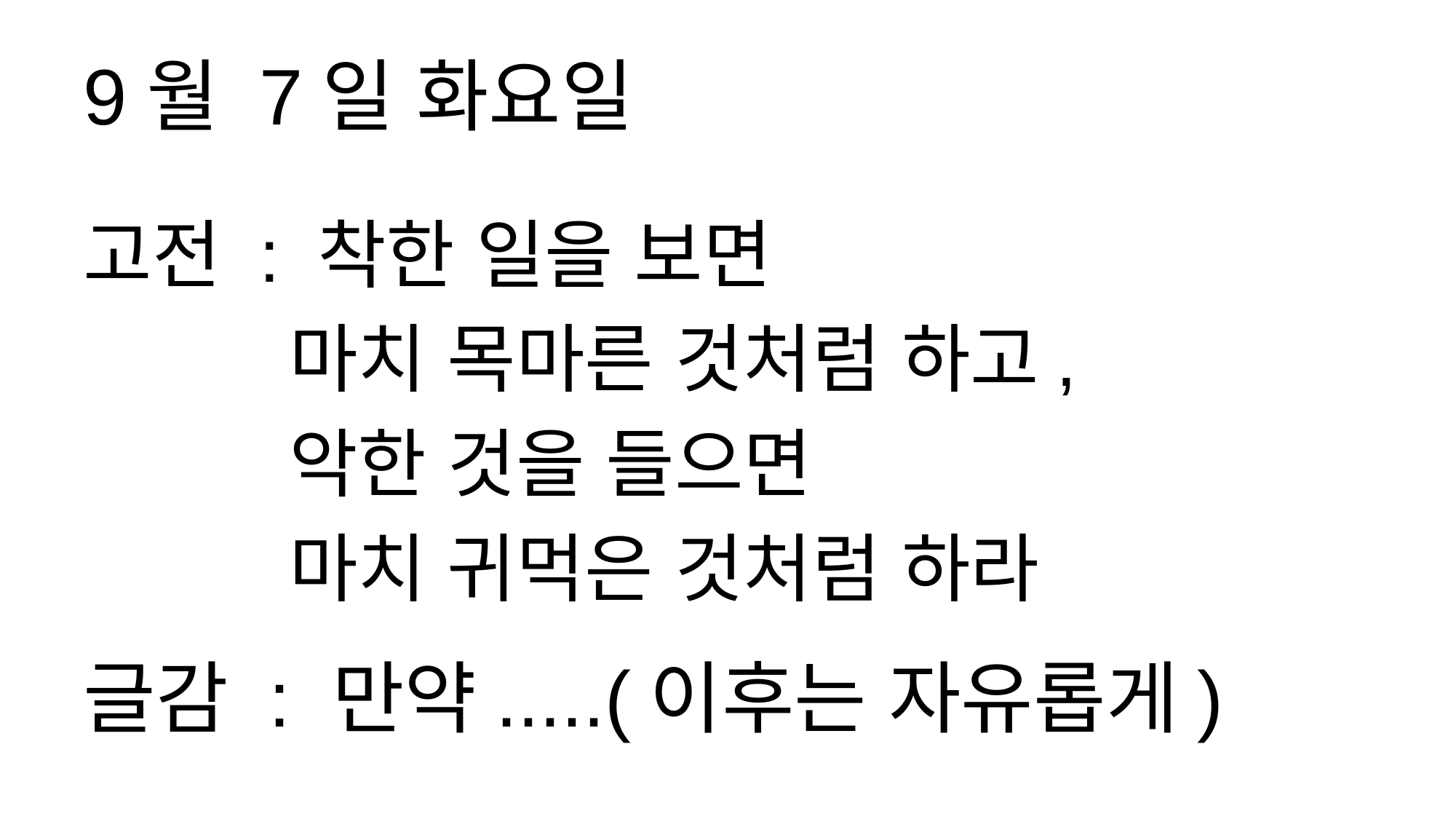

9월 7일 화요일
고전 : 착한 일을 보면
         마치 목마른 것처럼 하고,
         악한 것을 들으면
         마치 귀먹은 것처럼 하라
글감 : 만약.....(이후는 자유롭게)